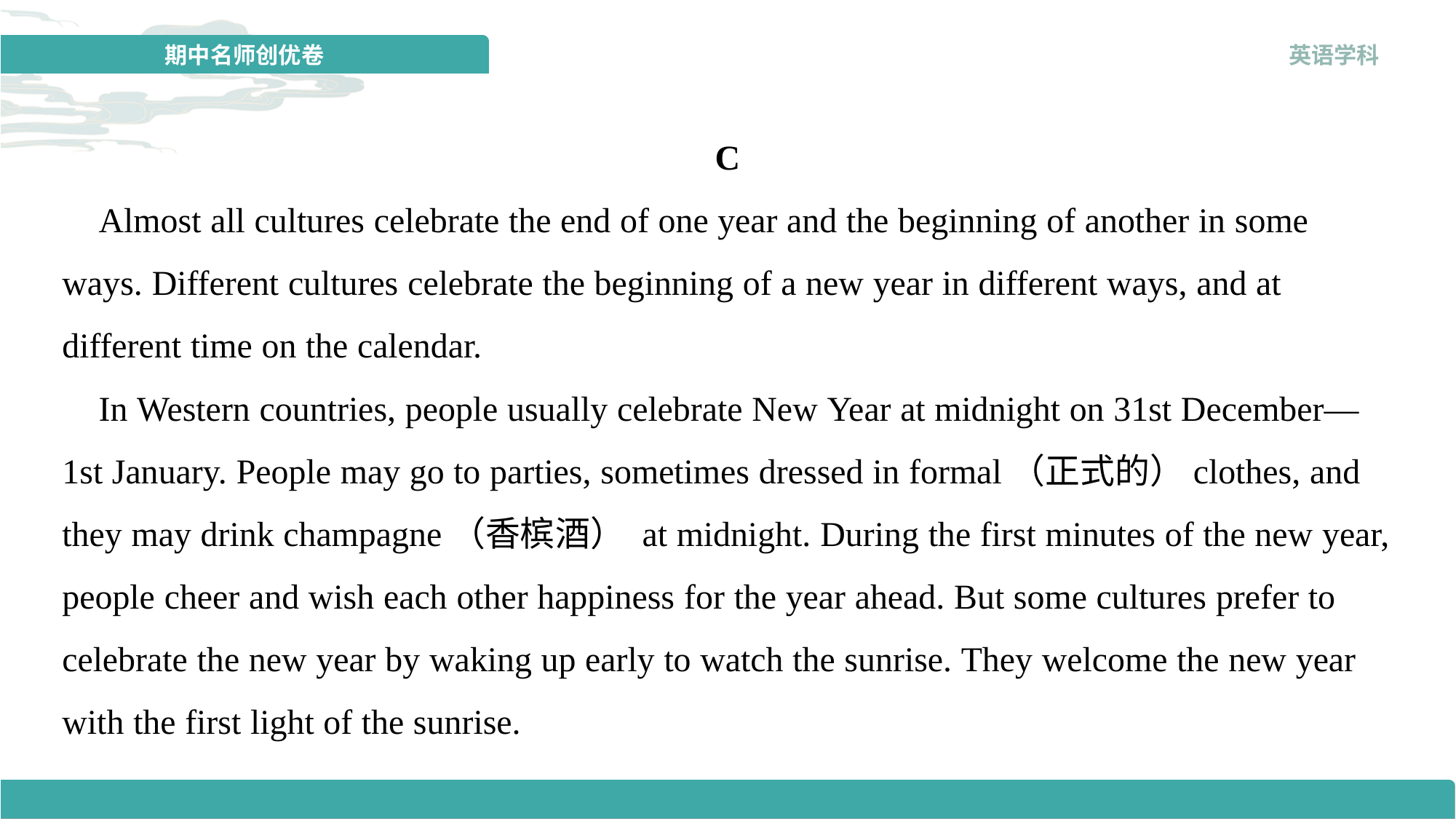

C
    Almost all cultures celebrate the end of one year and the beginning of another in some ways. Different cultures celebrate the beginning of a new year in different ways, and at different time on the calendar.
    In Western countries, people usually celebrate New Year at midnight on 31st December—1st January. People may go to parties, sometimes dressed in formal（正式的）clothes, and they may drink champagne（香槟酒） at midnight. During the first minutes of the new year, people cheer and wish each other happiness for the year ahead. But some cultures prefer to celebrate the new year by waking up early to watch the sunrise. They welcome the new year with the first light of the sunrise.